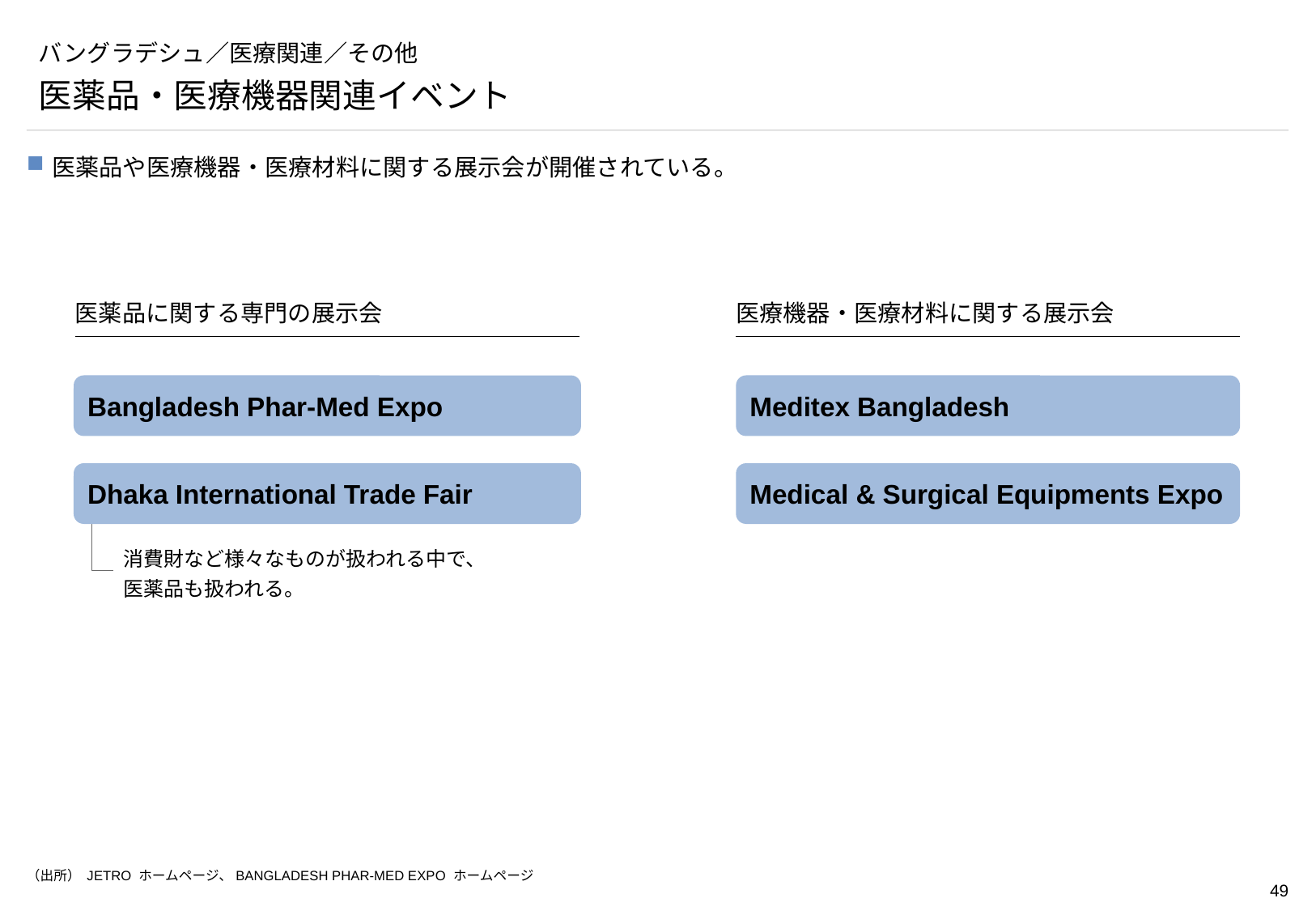

# バングラデシュ／医療関連／その他
医薬品・医療機器関連イベント
医薬品や医療機器・医療材料に関する展示会が開催されている。
医薬品に関する専門の展示会
医療機器・医療材料に関する展示会
Bangladesh Phar-Med Expo
Meditex Bangladesh
Dhaka International Trade Fair
Medical & Surgical Equipments Expo

消費財など様々なものが扱われる中で、
医薬品も扱われる。
（出所） JETRO ホームページ、BANGLADESH PHAR-MED EXPO ホームページ